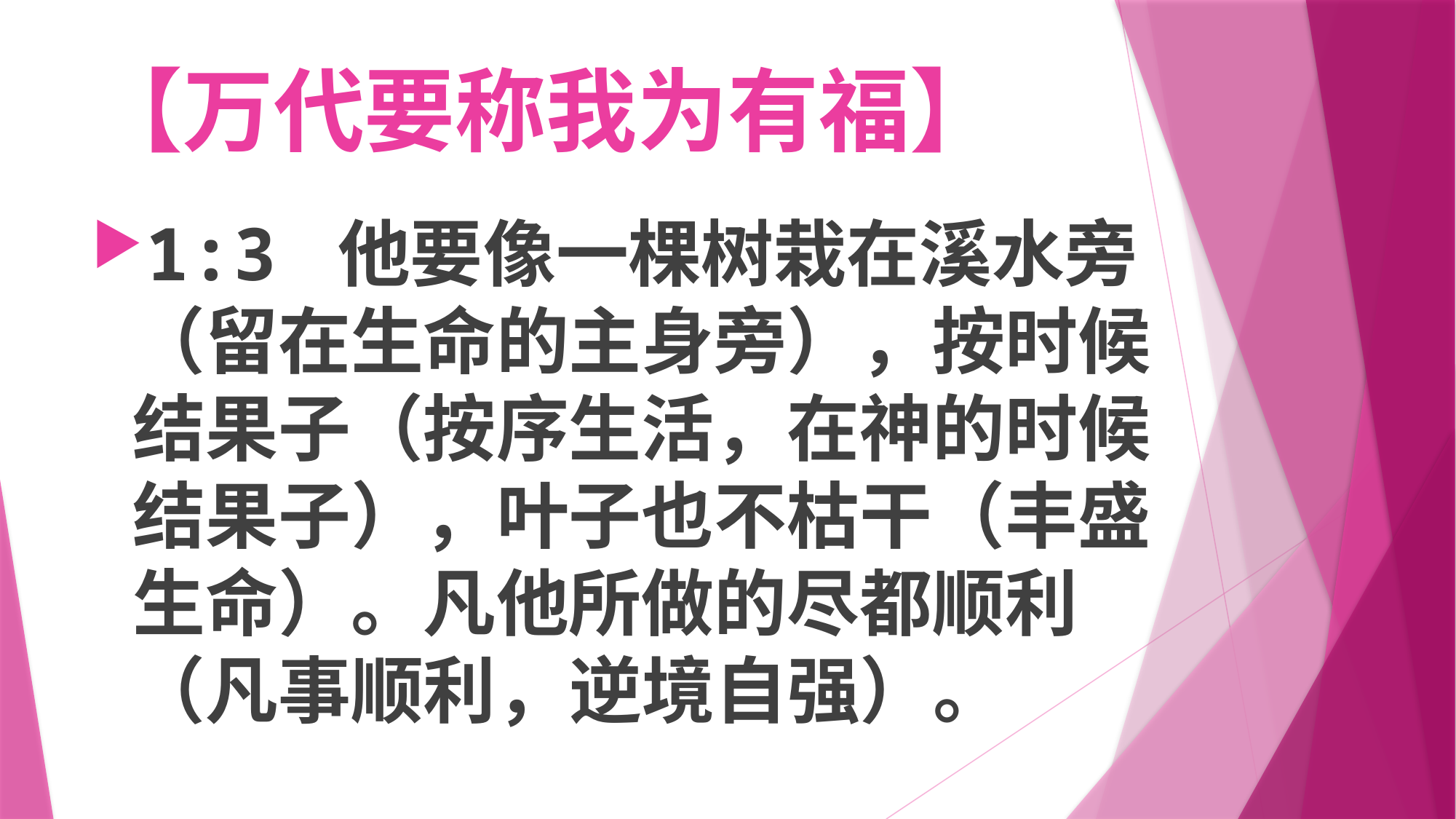

# 【万代要称我为有福】
1:3 他要像一棵树栽在溪水旁（留在生命的主身旁），按时候结果子（按序生活，在神的时候结果子），叶子也不枯干（丰盛生命）。凡他所做的尽都顺利（凡事顺利，逆境自强）。